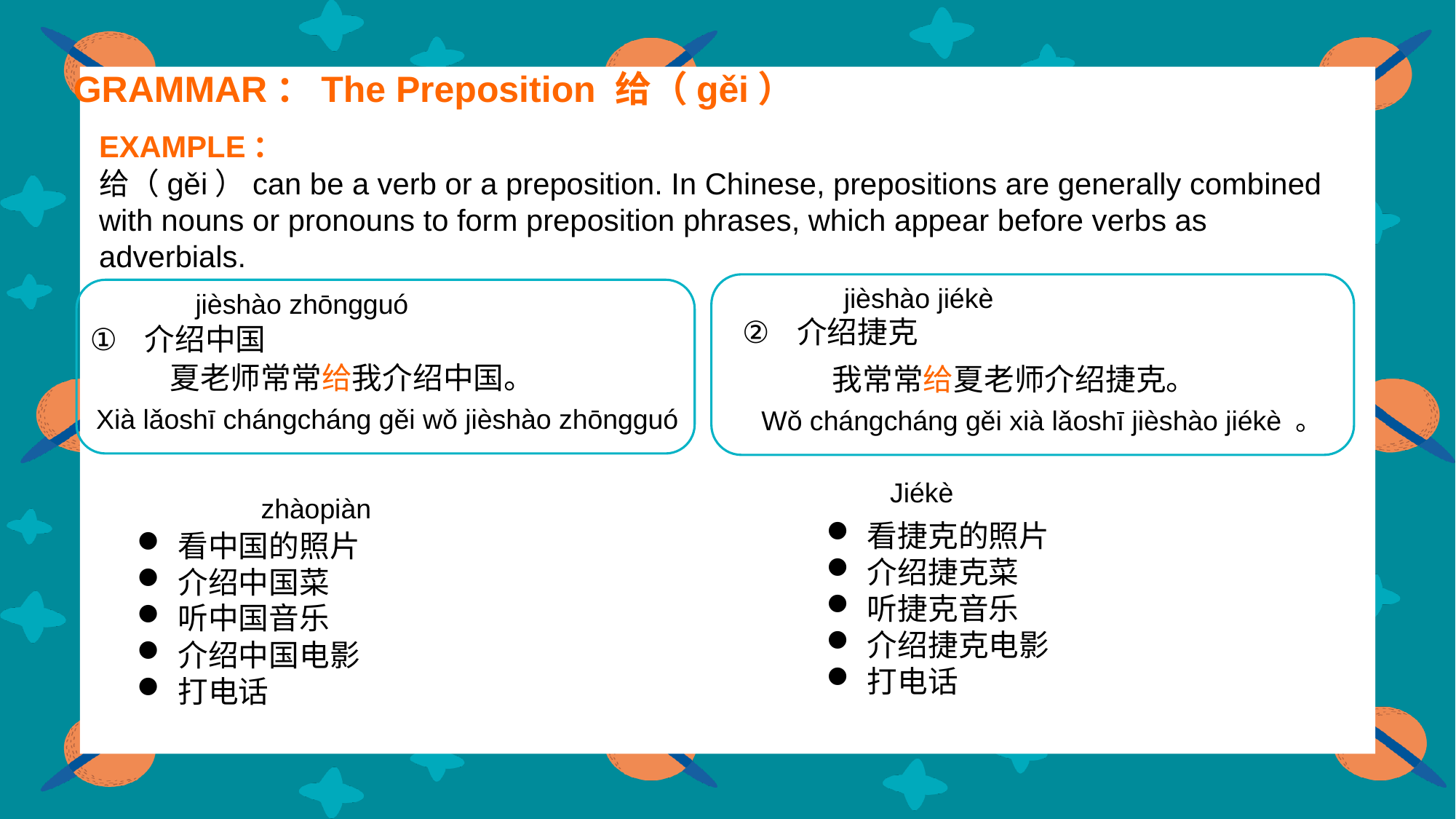

GRAMMAR：The Preposition 给（gěi）
EXAMPLE：
给（gěi）can be a verb or a preposition. In Chinese, prepositions are generally combined with nouns or pronouns to form preposition phrases, which appear before verbs as adverbials.

jièshào jiékè

jièshào zhōngguó
介绍捷克
介绍中国
夏老师常常给我介绍中国。
我常常给夏老师介绍捷克。
Xià lǎoshī chángcháng gěi wǒ jièshào zhōngguó
Wǒ chángcháng gěi xià lǎoshī jièshào jiékè 。
Jiékè
zhàopiàn
看捷克的照片
介绍捷克菜
听捷克音乐
介绍捷克电影
打电话

看中国的照片
介绍中国菜
听中国音乐
介绍中国电影
打电话